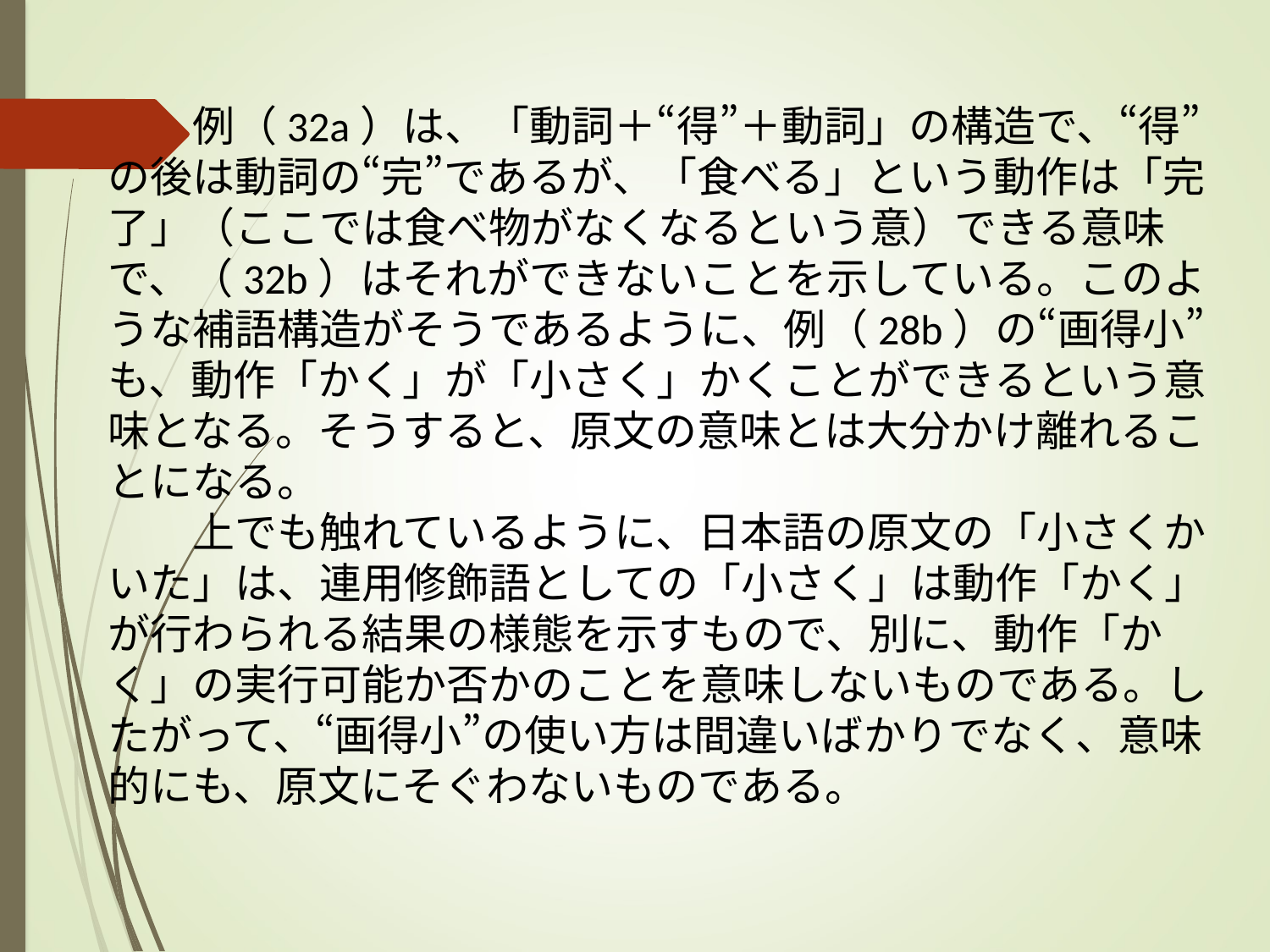

例（32a）は、「動詞＋“得”＋動詞」の構造で、“得”の後は動詞の“完”であるが、「食べる」という動作は「完了」（ここでは食べ物がなくなるという意）できる意味で、（32b）はそれができないことを示している。このような補語構造がそうであるように、例（28b）の“画得小”も、動作「かく」が「小さく」かくことができるという意味となる。そうすると、原文の意味とは大分かけ離れることになる。
　　上でも触れているように、日本語の原文の「小さくかいた」は、連用修飾語としての「小さく」は動作「かく」が行わられる結果の様態を示すもので、別に、動作「かく」の実行可能か否かのことを意味しないものである。したがって、“画得小”の使い方は間違いばかりでなく、意味的にも、原文にそぐわないものである。